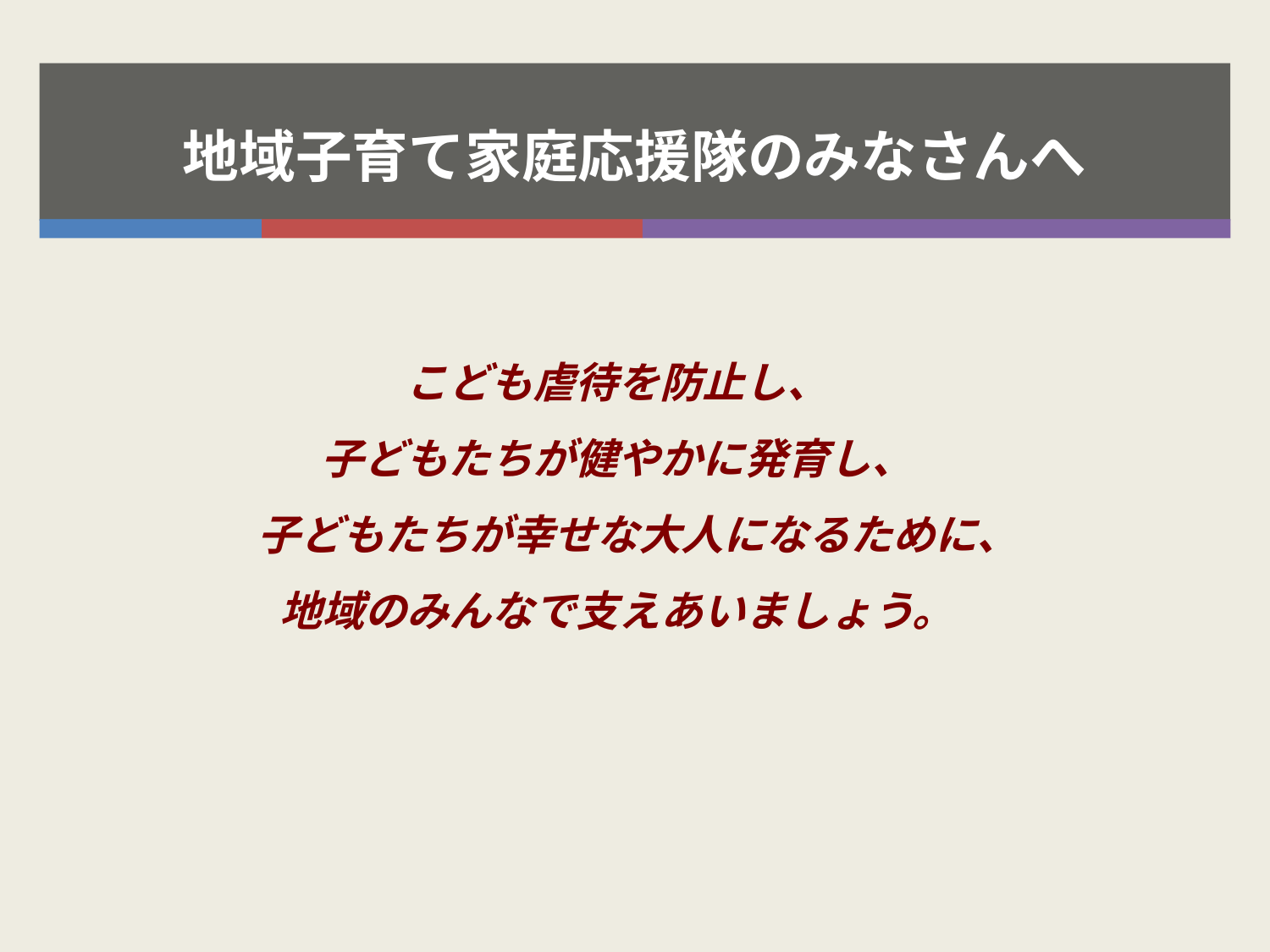

# 地域子育て家庭応援隊のみなさんへ
こども虐待を防止し、
子どもたちが健やかに発育し、
子どもたちが幸せな大人になるために、
地域のみんなで支えあいましょう。